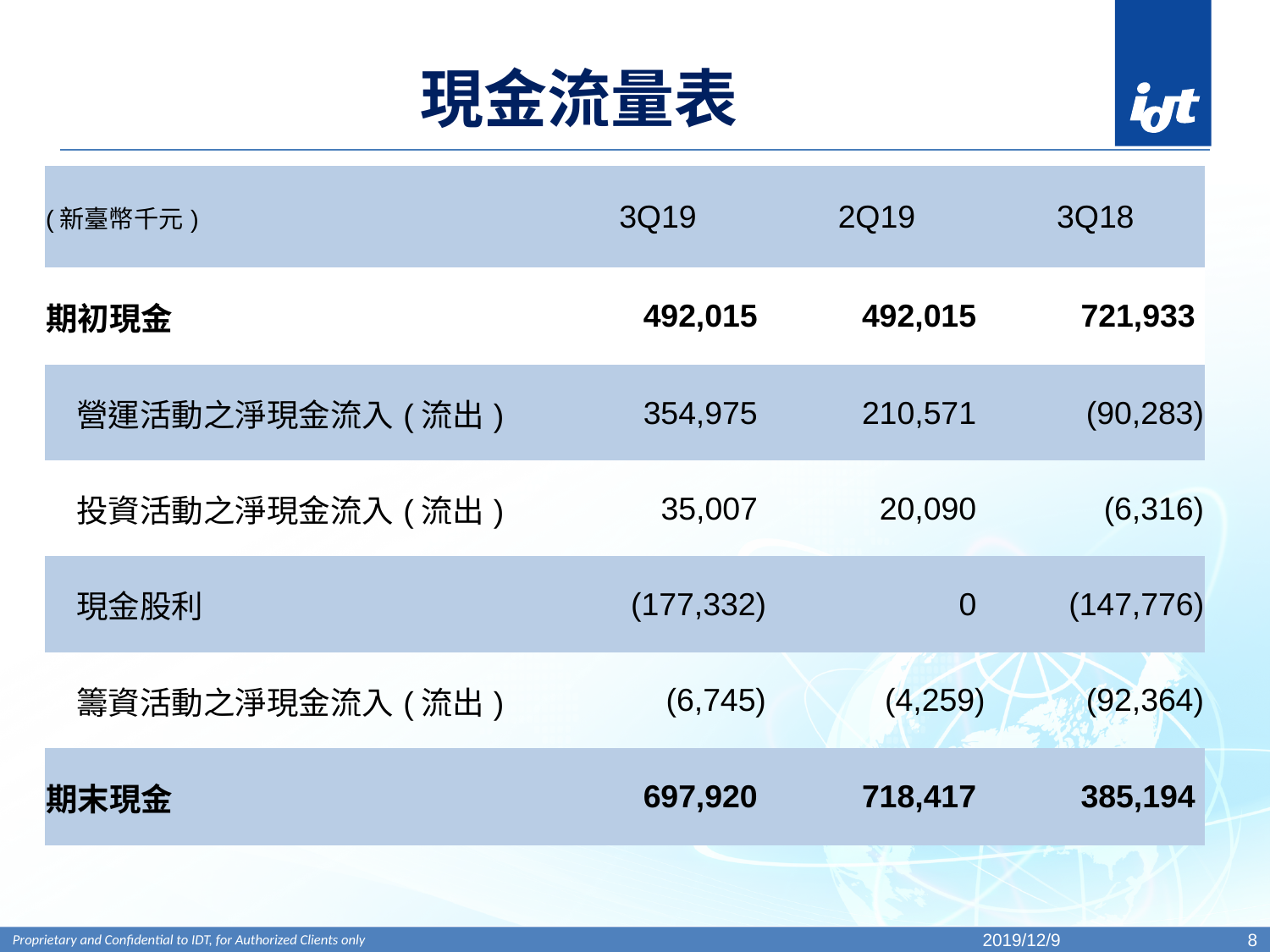

# 現金流量表
| (新臺幣千元) | 3Q19 | 2Q19 | 3Q18 |
| --- | --- | --- | --- |
| 期初現金 | 492,015 | 492,015 | 721,933 |
| 營運活動之淨現金流入(流出) | 354,975 | 210,571 | (90,283) |
| 投資活動之淨現金流入(流出) | 35,007 | 20,090 | (6,316) |
| 現金股利 | (177,332) | 0 | (147,776) |
| 籌資活動之淨現金流入(流出) | (6,745) | (4,259) | (92,364) |
| 期末現金 | 697,920 | 718,417 | 385,194 |
2019/12/9
8